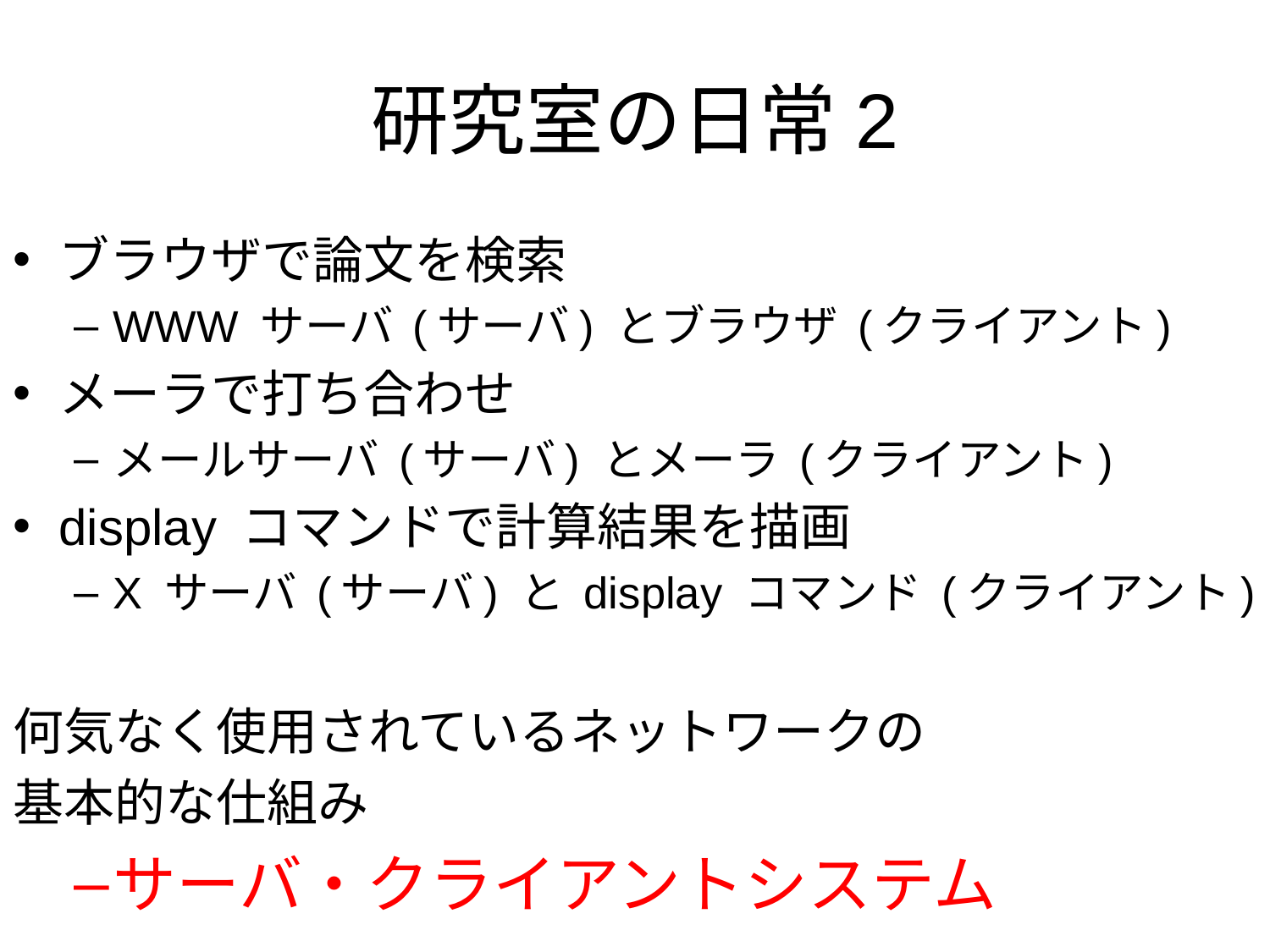

# 研究室の日常2
ブラウザで論文を検索
WWW サーバ (サーバ) とブラウザ (クライアント)
メーラで打ち合わせ
メールサーバ (サーバ) とメーラ (クライアント)
display コマンドで計算結果を描画
X サーバ (サーバ) と display コマンド (クライアント)

何気なく使用されているネットワークの
基本的な仕組み
サーバ・クライアントシステム